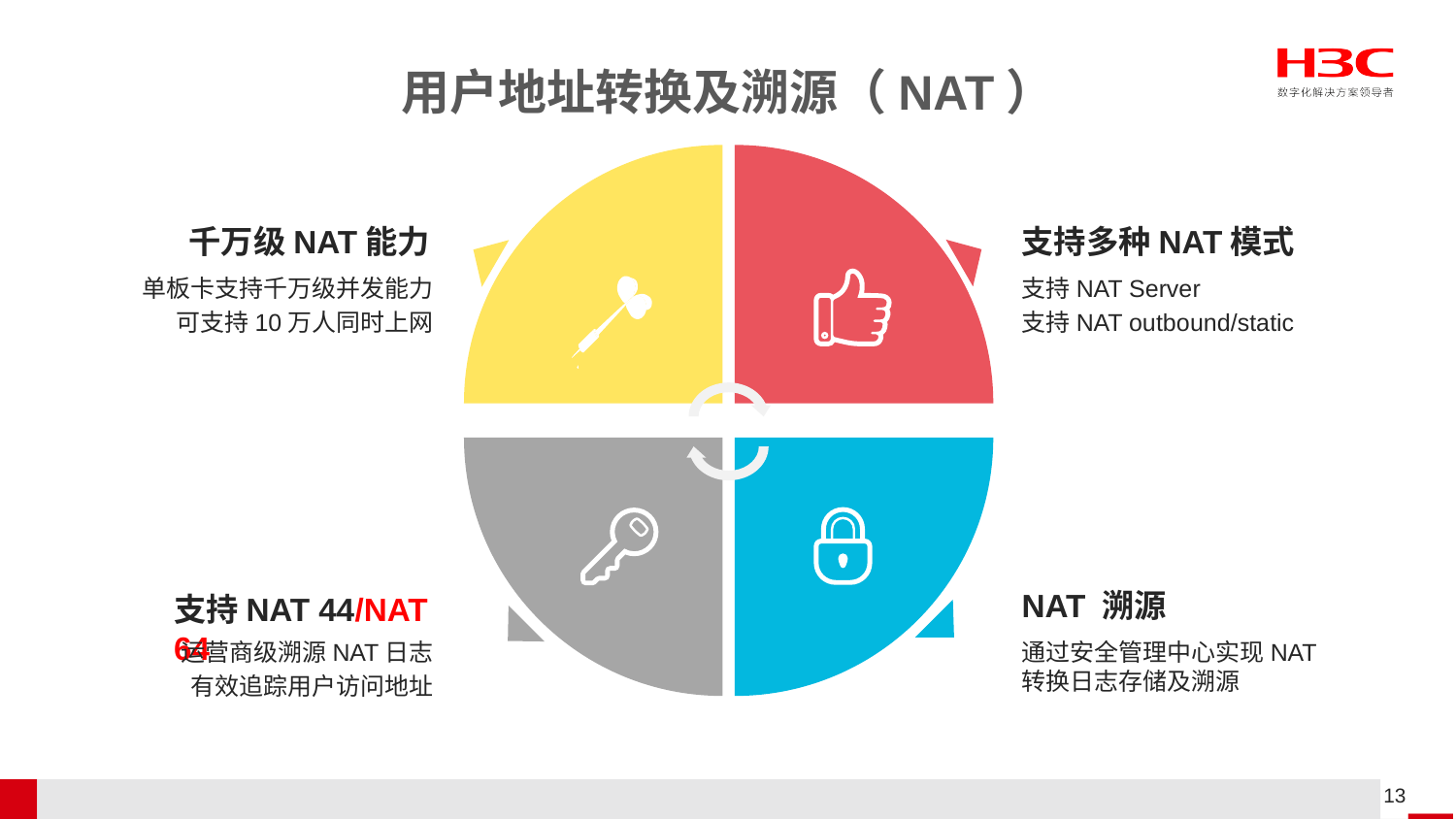

用户地址转换及溯源（NAT）

千万级NAT能力
支持多种NAT模式

单板卡支持千万级并发能力
可支持10万人同时上网
支持NAT Server
支持NAT outbound/static

NAT 溯源
支持NAT 44/NAT 64

运营商级溯源NAT日志
有效追踪用户访问地址
通过安全管理中心实现NAT转换日志存储及溯源